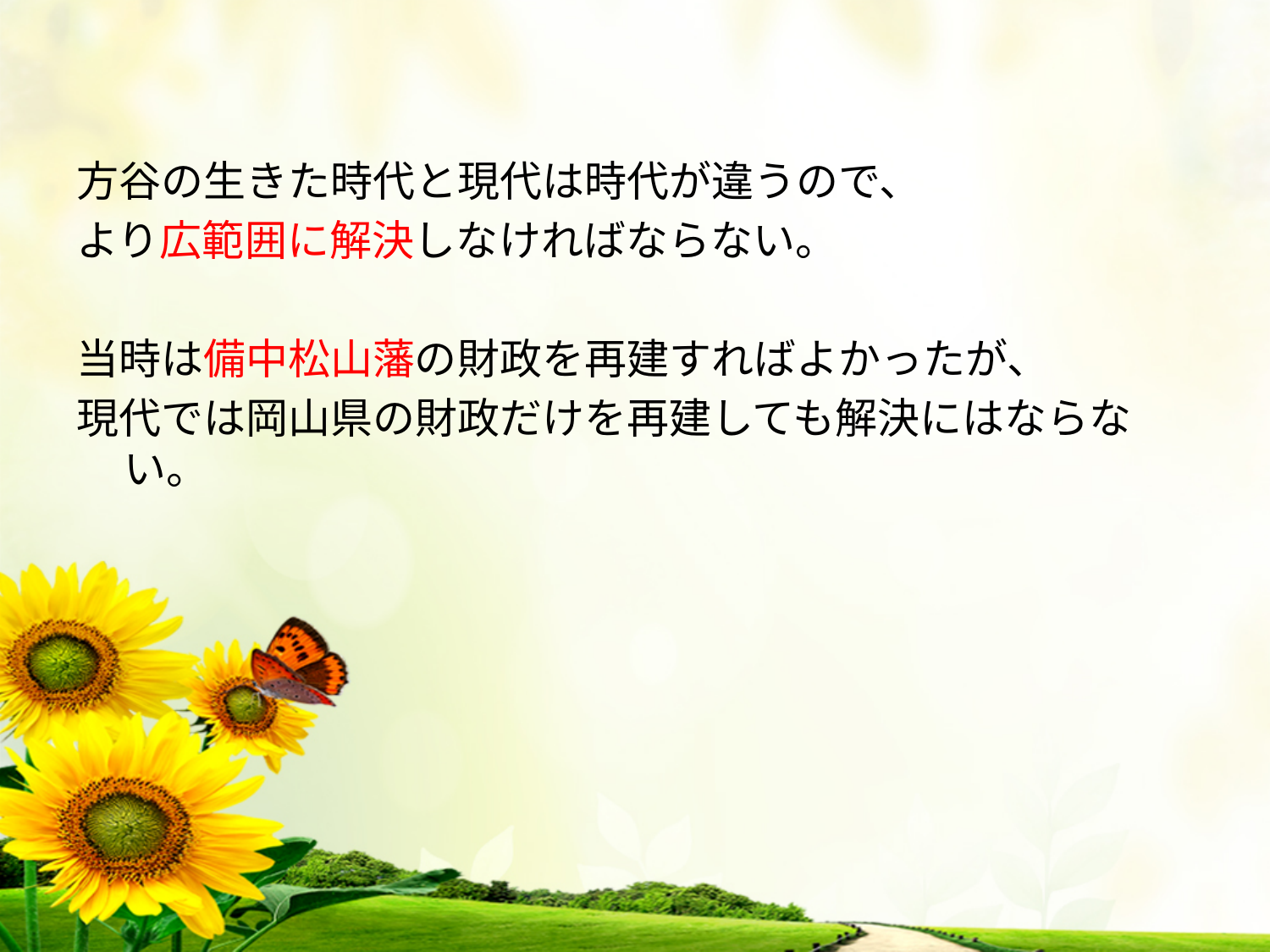

方谷の生きた時代と現代は時代が違うので、
より広範囲に解決しなければならない。

当時は備中松山藩の財政を再建すればよかったが、
現代では岡山県の財政だけを再建しても解決にはならない。